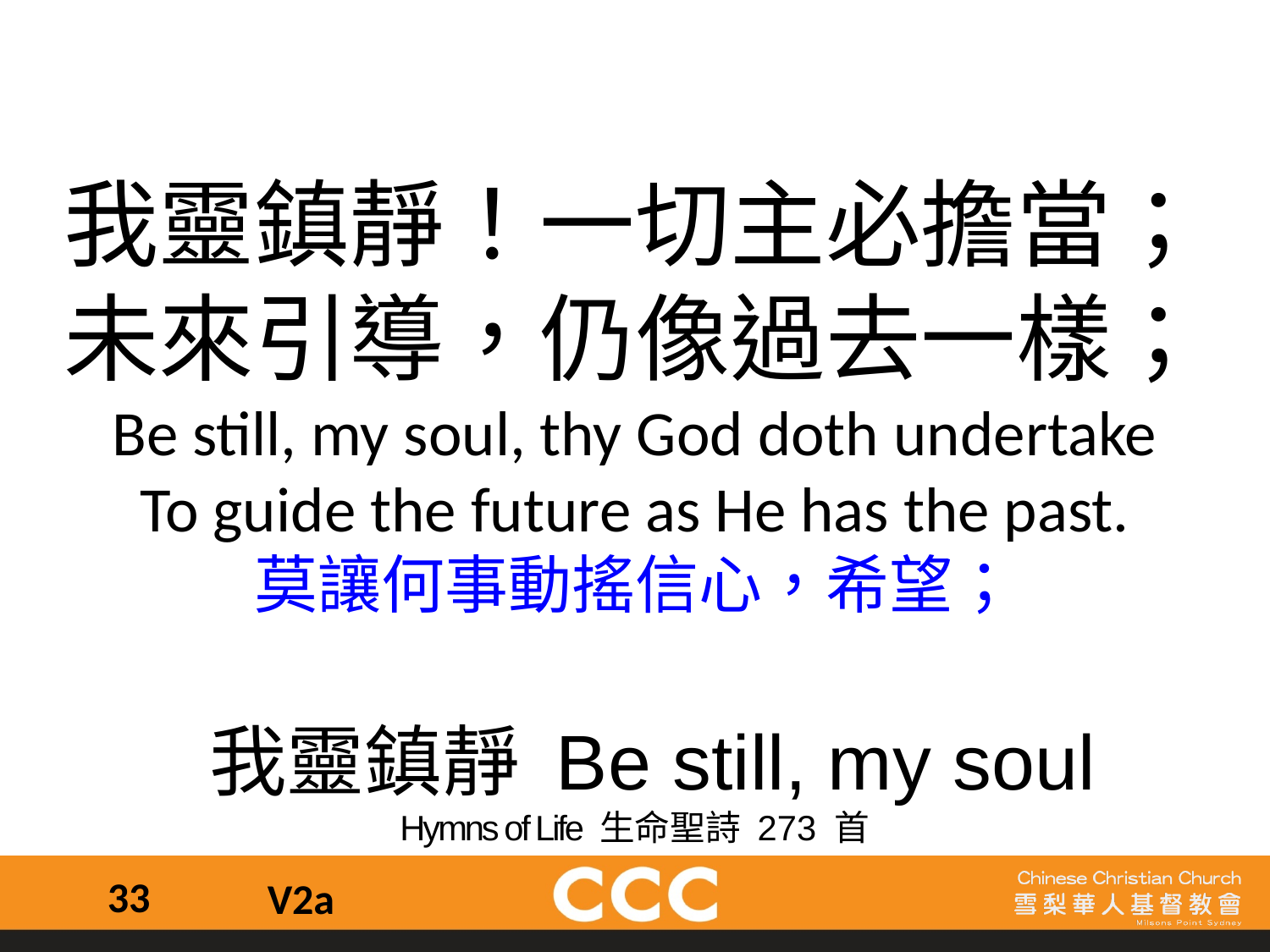

我靈鎮靜！一切主必擔當；
未來引導，仍像過去一樣；
Be still, my soul, thy God doth undertake
To guide the future as He has the past.
莫讓何事動搖信心，希望；
 我靈鎮靜 Be still, my soul
Hymns of Life 生命聖詩 273 首
33
V2a